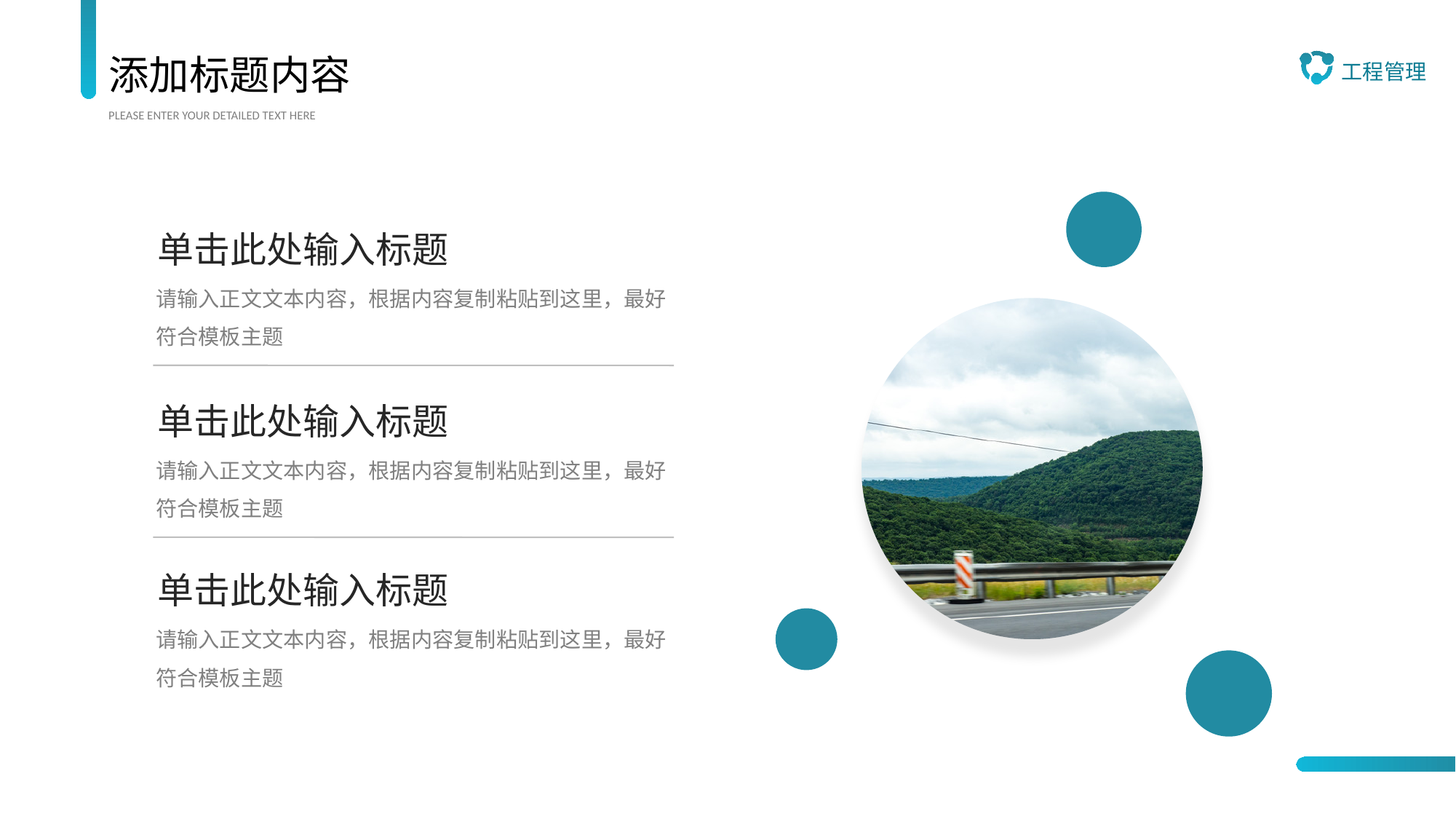

添加标题内容

工程管理
PLEASE ENTER YOUR DETAILED TEXT HERE

单击此处输入标题
请输入正文文本内容，根据内容复制粘贴到这里，最好符合模板主题
单击此处输入标题
请输入正文文本内容，根据内容复制粘贴到这里，最好符合模板主题
单击此处输入标题
请输入正文文本内容，根据内容复制粘贴到这里，最好符合模板主题